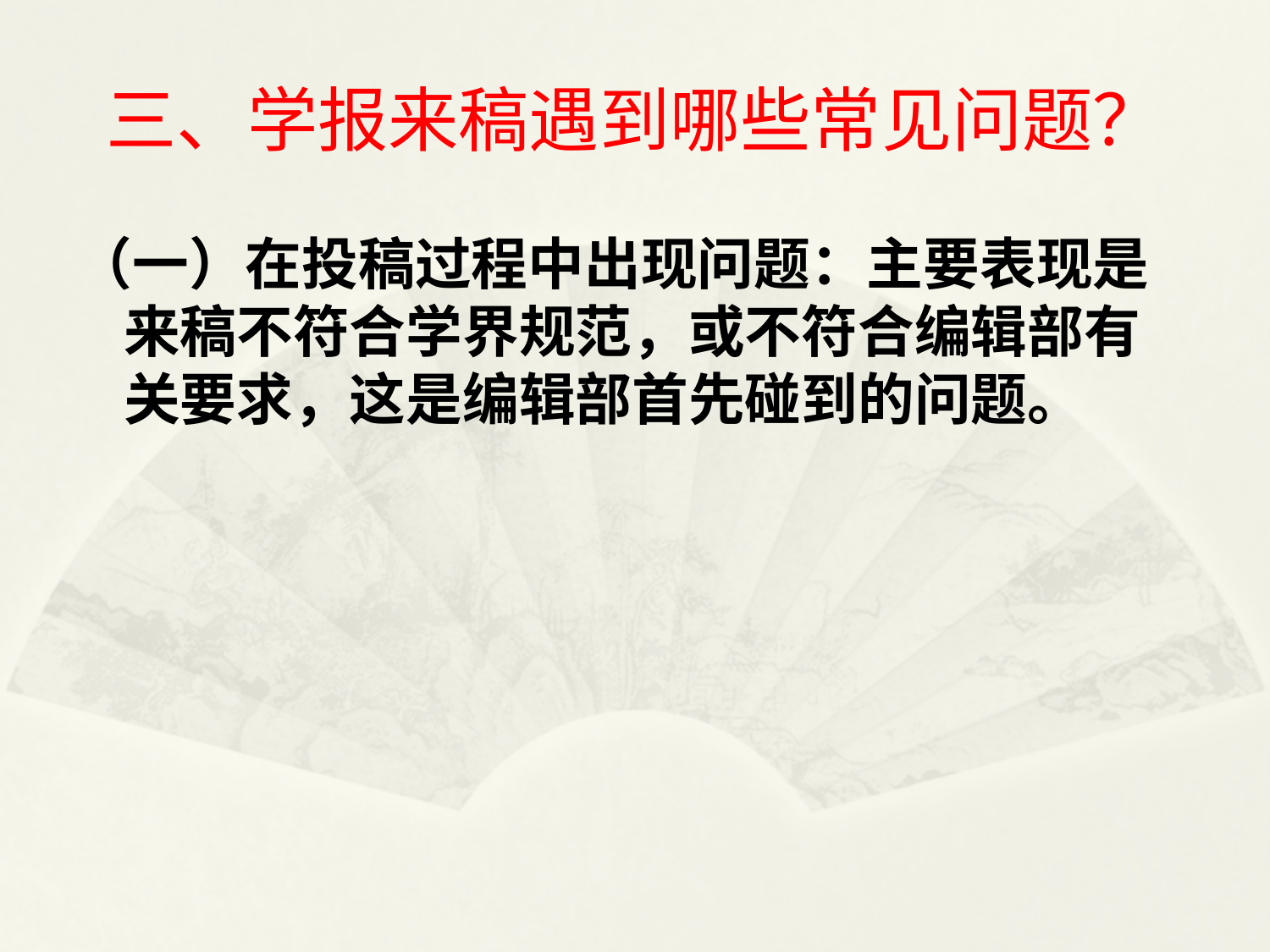

# 三、学报来稿遇到哪些常见问题？
（一）在投稿过程中出现问题：主要表现是来稿不符合学界规范，或不符合编辑部有关要求，这是编辑部首先碰到的问题。